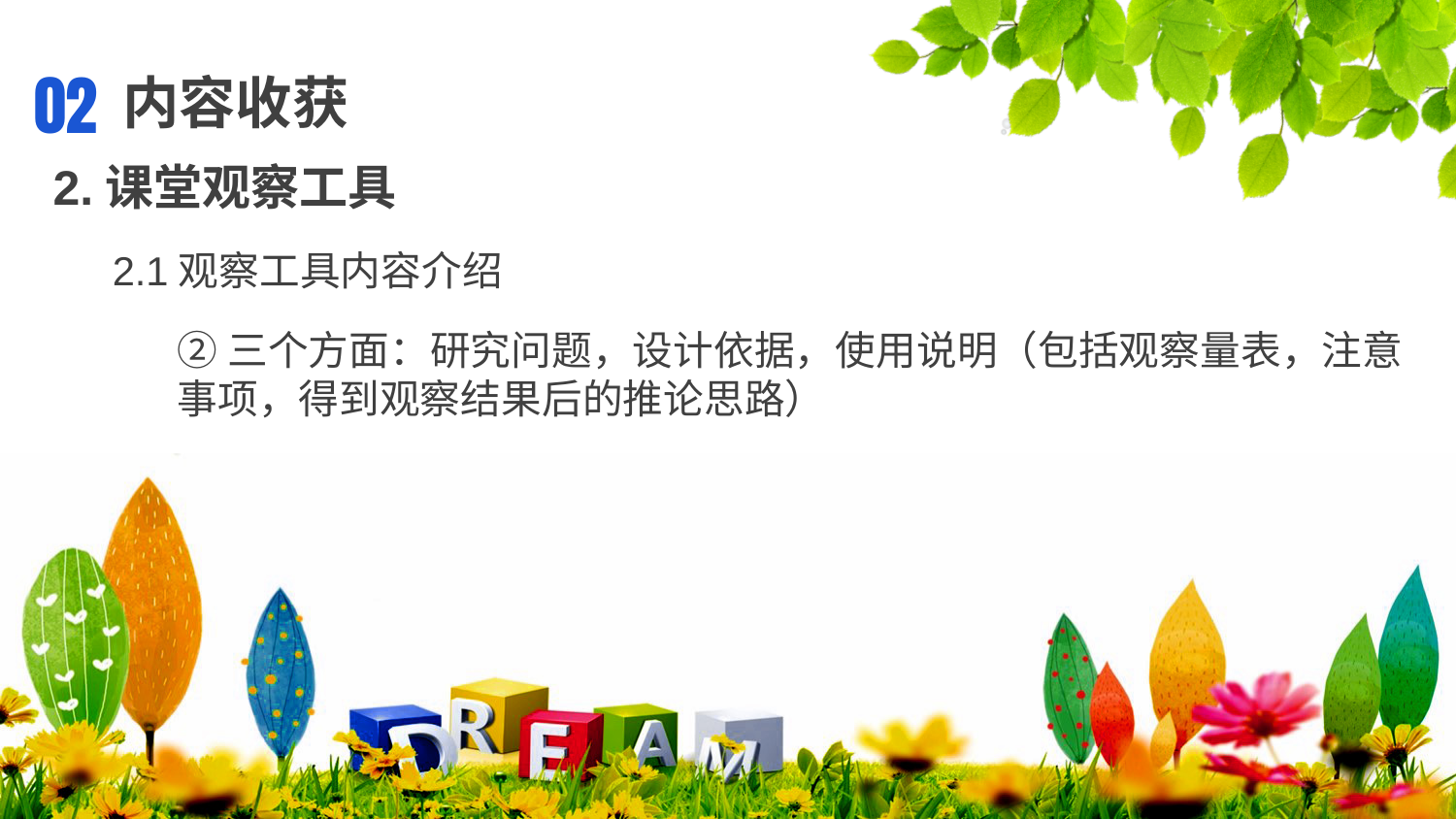

02
内容收获
2.课堂观察工具
2.1观察工具内容介绍
②三个方面：研究问题，设计依据，使用说明（包括观察量表，注意事项，得到观察结果后的推论思路）